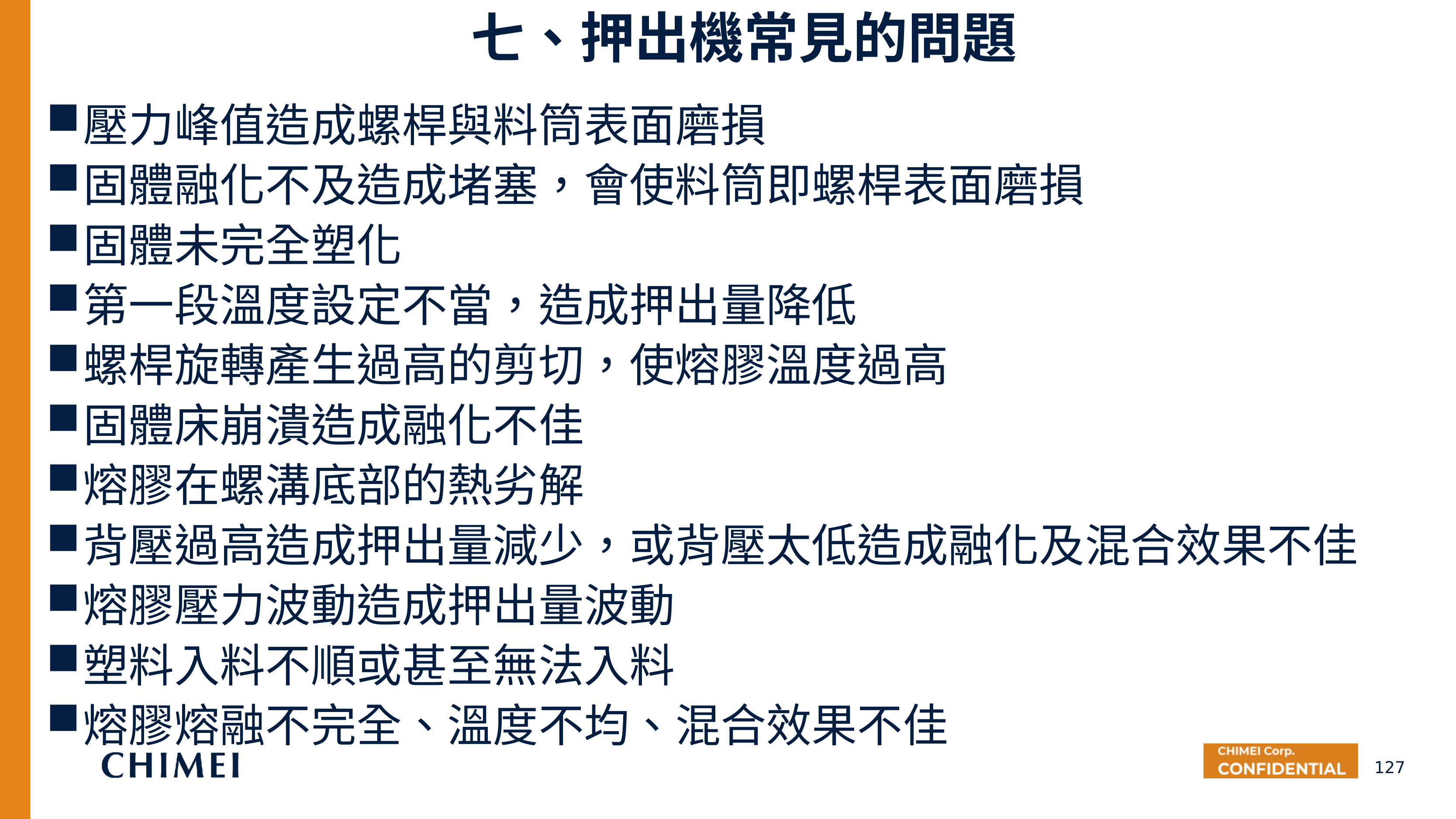

七、押出機常見的問題
壓力峰值造成螺桿與料筒表面磨損
固體融化不及造成堵塞，會使料筒即螺桿表面磨損
固體未完全塑化
第一段溫度設定不當，造成押出量降低
螺桿旋轉產生過高的剪切，使熔膠溫度過高
固體床崩潰造成融化不佳
熔膠在螺溝底部的熱劣解
背壓過高造成押出量減少，或背壓太低造成融化及混合效果不佳
熔膠壓力波動造成押出量波動
塑料入料不順或甚至無法入料
熔膠熔融不完全、溫度不均、混合效果不佳
127